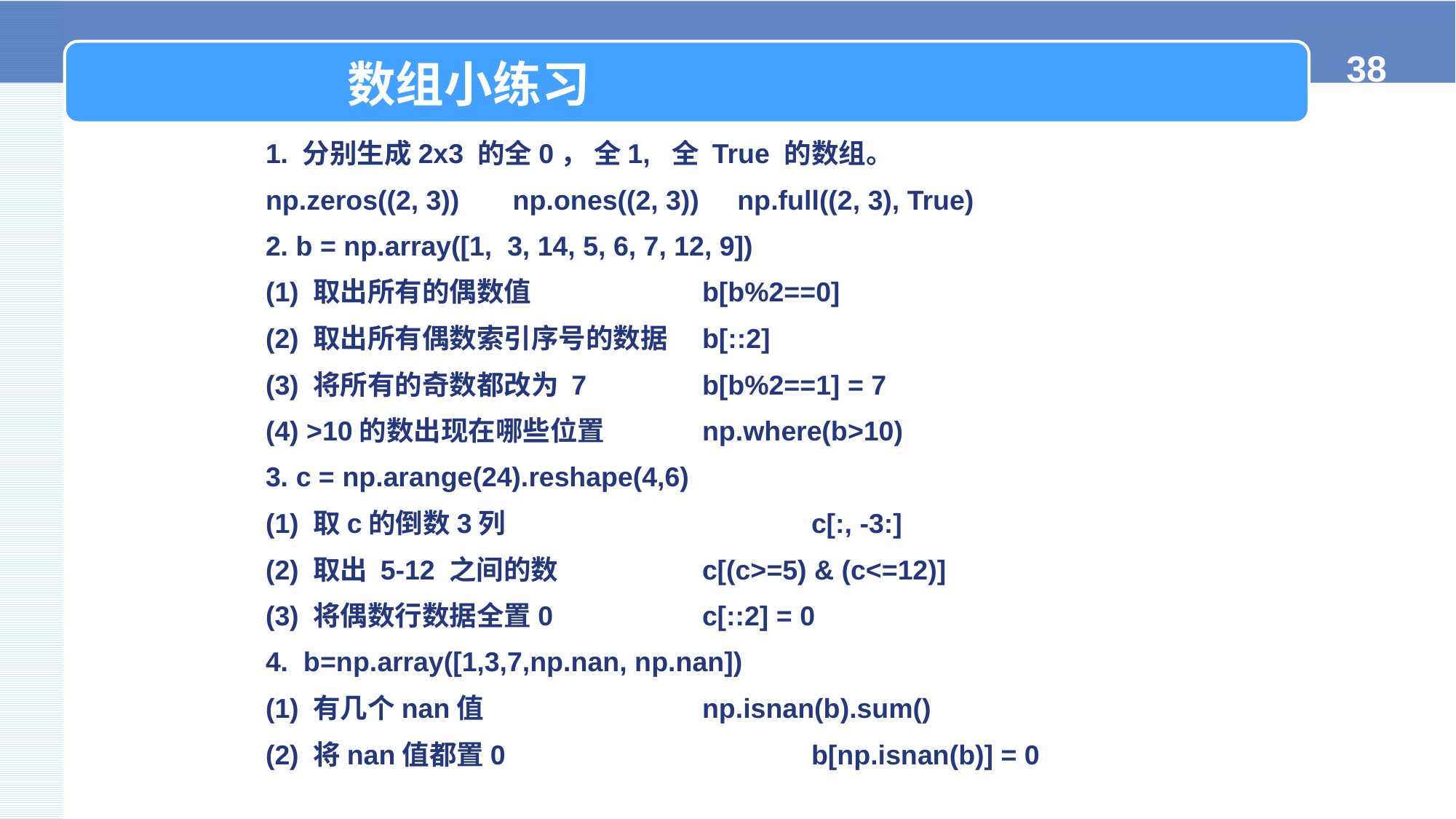

数组小练习
1. 分别生成2x3 的全0， 全1,  全 True 的数组。
np.zeros((2, 3))       np.ones((2, 3))     np.full((2, 3), True)
2. b = np.array([1,  3, 14, 5, 6, 7, 12, 9])
(1) 取出所有的偶数值 		b[b%2==0]
(2) 取出所有偶数索引序号的数据	b[::2]
(3) 将所有的奇数都改为 7		b[b%2==1] = 7
(4) >10的数出现在哪些位置	np.where(b>10)
3. c = np.arange(24).reshape(4,6)
(1) 取c的倒数3列			c[:, -3:]
(2) 取出 5-12 之间的数		c[(c>=5) & (c<=12)]
(3) 将偶数行数据全置0		c[::2] = 0
4.  b=np.array([1,3,7,np.nan, np.nan])
(1) 有几个nan值			np.isnan(b).sum()
(2) 将nan值都置0			b[np.isnan(b)] = 0